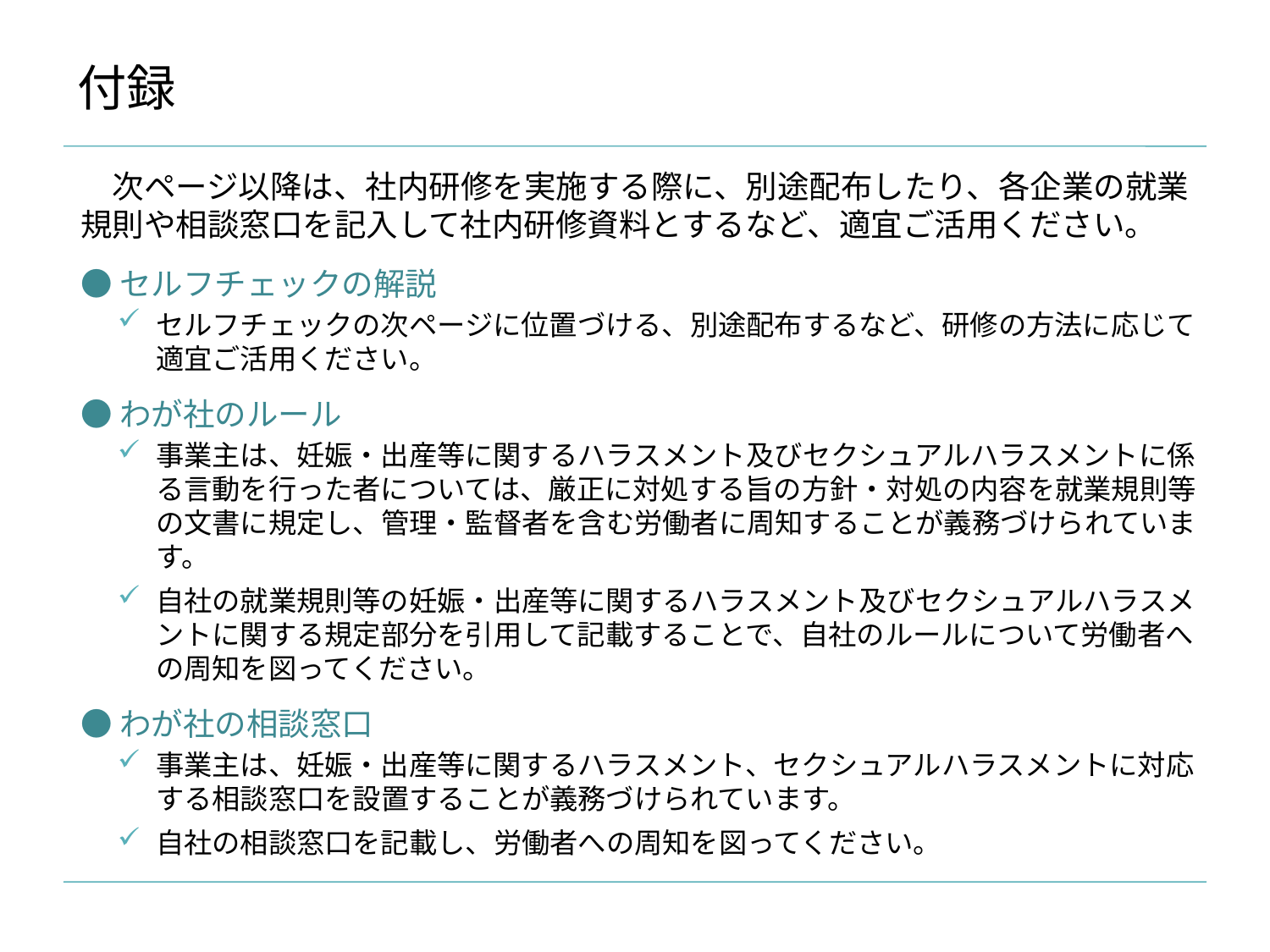

# 付録
　次ページ以降は、社内研修を実施する際に、別途配布したり、各企業の就業規則や相談窓口を記入して社内研修資料とするなど、適宜ご活用ください。
●セルフチェックの解説
セルフチェックの次ページに位置づける、別途配布するなど、研修の方法に応じて適宜ご活用ください。
●わが社のルール
事業主は、妊娠・出産等に関するハラスメント及びセクシュアルハラスメントに係る言動を行った者については、厳正に対処する旨の方針・対処の内容を就業規則等の文書に規定し、管理・監督者を含む労働者に周知することが義務づけられています。
自社の就業規則等の妊娠・出産等に関するハラスメント及びセクシュアルハラスメントに関する規定部分を引用して記載することで、自社のルールについて労働者への周知を図ってください。
●わが社の相談窓口
事業主は、妊娠・出産等に関するハラスメント、セクシュアルハラスメントに対応する相談窓口を設置することが義務づけられています。
自社の相談窓口を記載し、労働者への周知を図ってください。